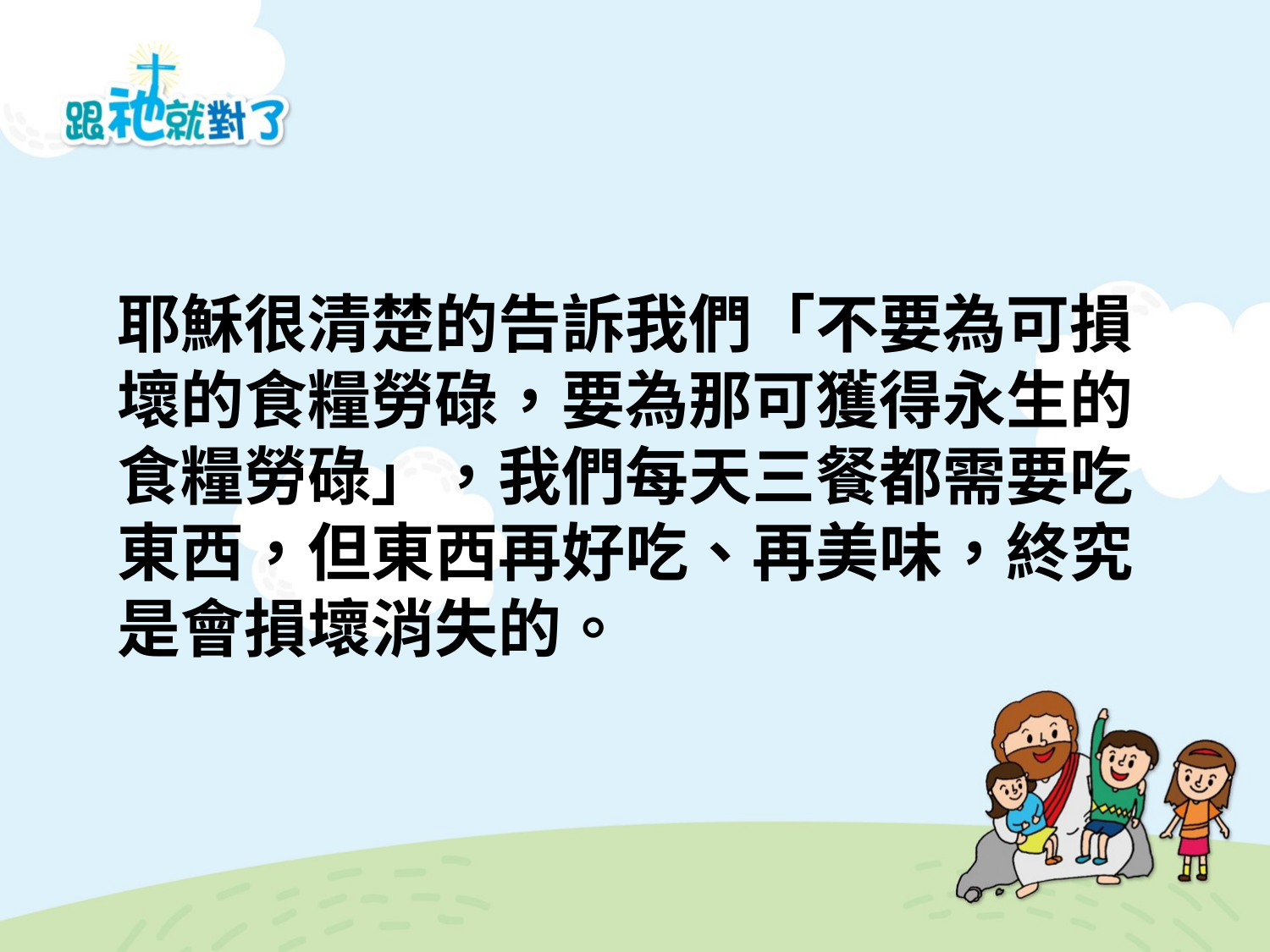

耶穌很清楚的告訴我們「不要為可損壞的食糧勞碌，要為那可獲得永生的食糧勞碌」，我們每天三餐都需要吃東西，但東西再好吃、再美味，終究是會損壞消失的。